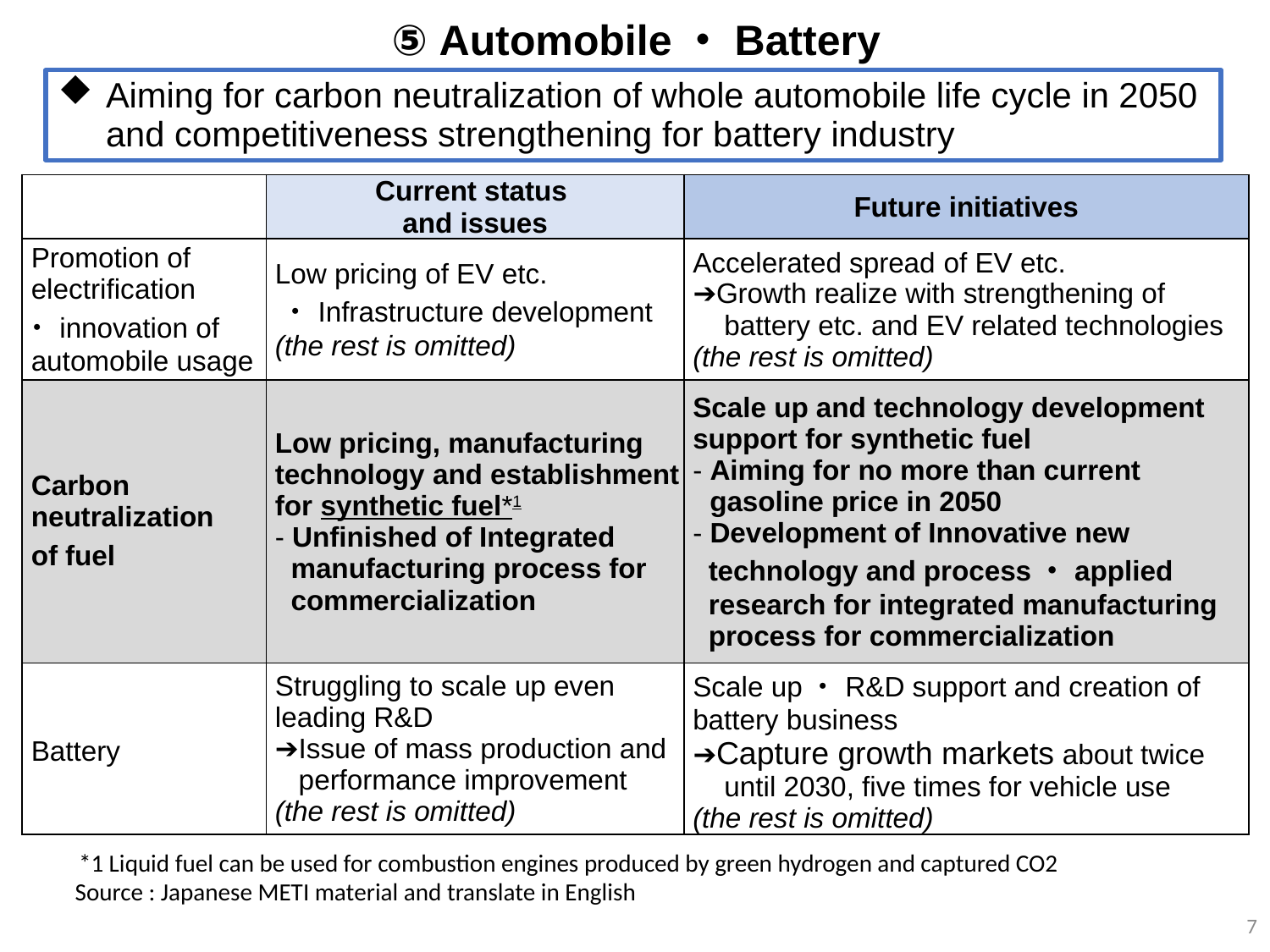

⑤ Automobile・Battery

Aiming for carbon neutralization of whole automobile life cycle in 2050 and competitiveness strengthening for battery industry
|  | Current status and issues | Future initiatives |
| --- | --- | --- |
| Promotion of electrification ・innovation of automobile usage | Low pricing of EV etc. ・Infrastructure development (the rest is omitted) | Accelerated spread of EV etc. ➔Growth realize with strengthening of battery etc. and EV related technologies (the rest is omitted) |
| Carbon neutralization of fuel | Low pricing, manufacturing technology and establishment for synthetic fuel\*1 - Unfinished of Integrated manufacturing process for commercialization | Scale up and technology development support for synthetic fuel - Aiming for no more than current gasoline price in 2050 - Development of Innovative new technology and process・applied research for integrated manufacturing process for commercialization |
| Battery | Struggling to scale up even leading R&D ➔Issue of mass production and performance improvement (the rest is omitted) | Scale up・R&D support and creation of battery business ➔Capture growth markets about twice until 2030, five times for vehicle use (the rest is omitted) |
*1 Liquid fuel can be used for combustion engines produced by green hydrogen and captured CO2
Source : Japanese METI material and translate in English
7